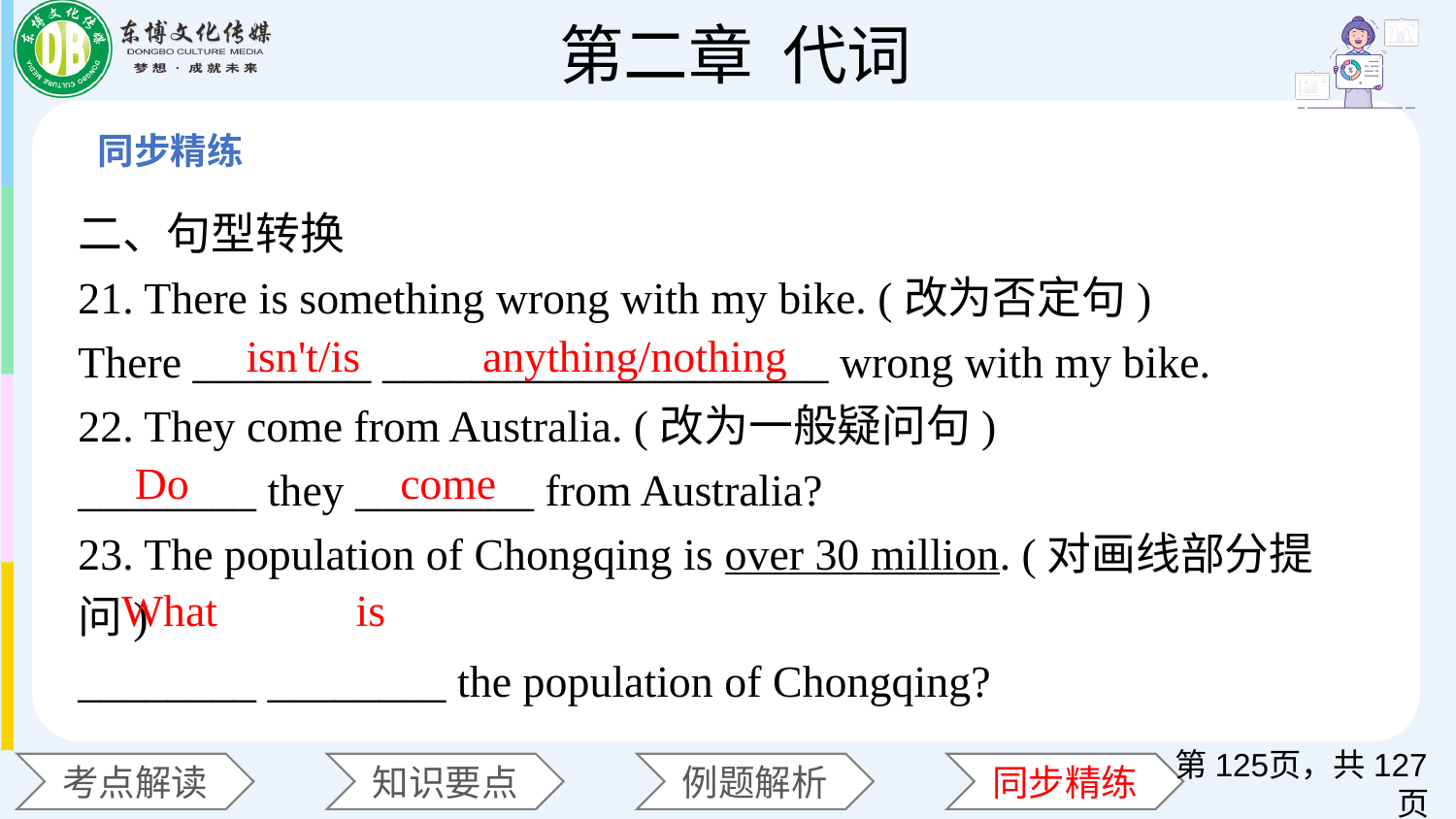

二、句型转换
21. There is something wrong with my bike. (改为否定句)
There ________ ____________________ wrong with my bike.
22. They come from Australia. (改为一般疑问句)
________ they ________ from Australia?
23. The population of Chongqing is over 30 million. (对画线部分提问)
________ ________ the population of Chongqing?

isn't/is
anything/nothing
Do
come
What
is
第125页，共127页